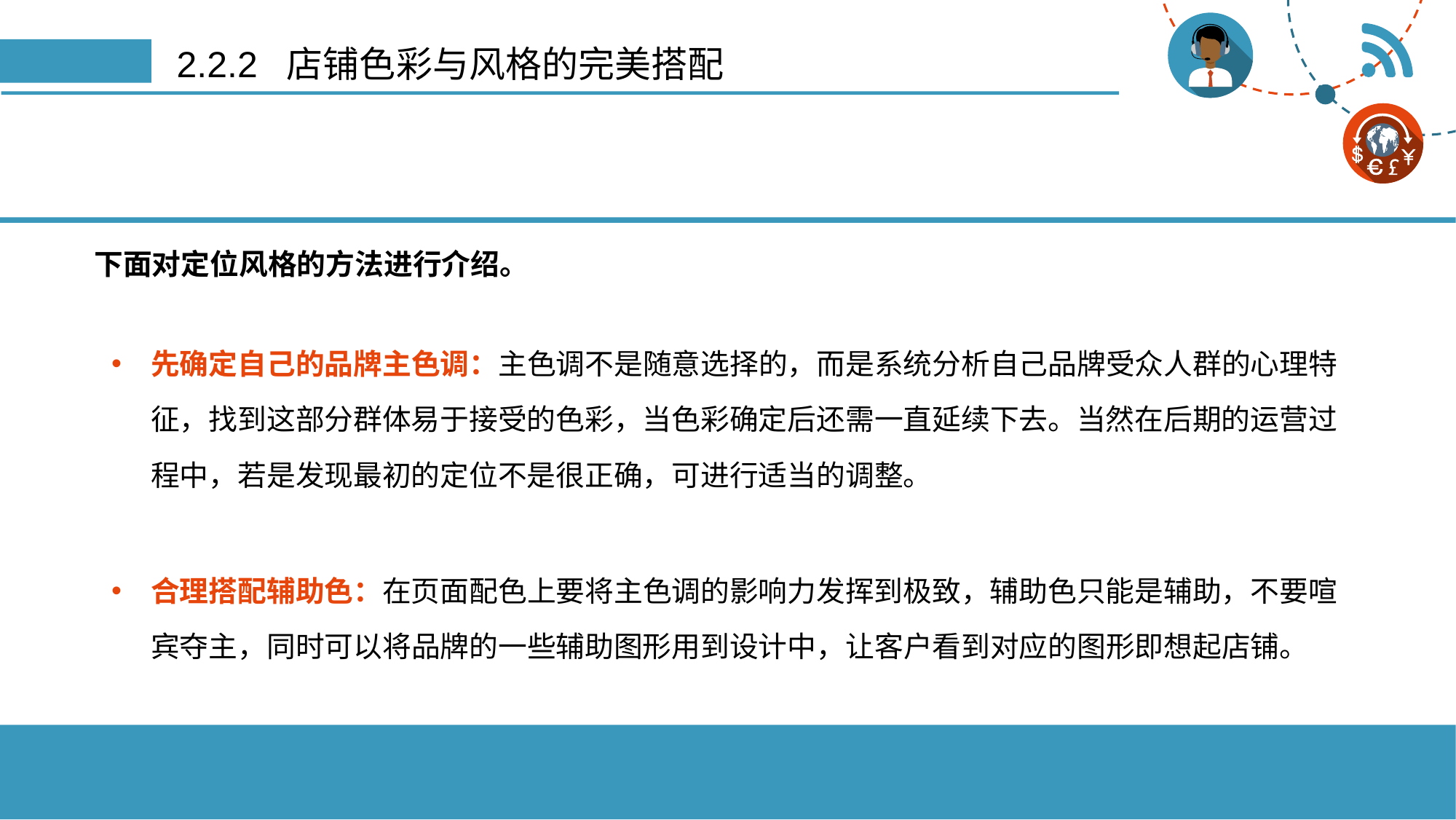

# 2.2.2  店铺色彩与风格的完美搭配

下面对定位风格的方法进行介绍。

先确定自己的品牌主色调：主色调不是随意选择的，而是系统分析自己品牌受众人群的心理特征，找到这部分群体易于接受的色彩，当色彩确定后还需一直延续下去。当然在后期的运营过程中，若是发现最初的定位不是很正确，可进行适当的调整。

合理搭配辅助色：在页面配色上要将主色调的影响力发挥到极致，辅助色只能是辅助，不要喧宾夺主，同时可以将品牌的一些辅助图形用到设计中，让客户看到对应的图形即想起店铺。